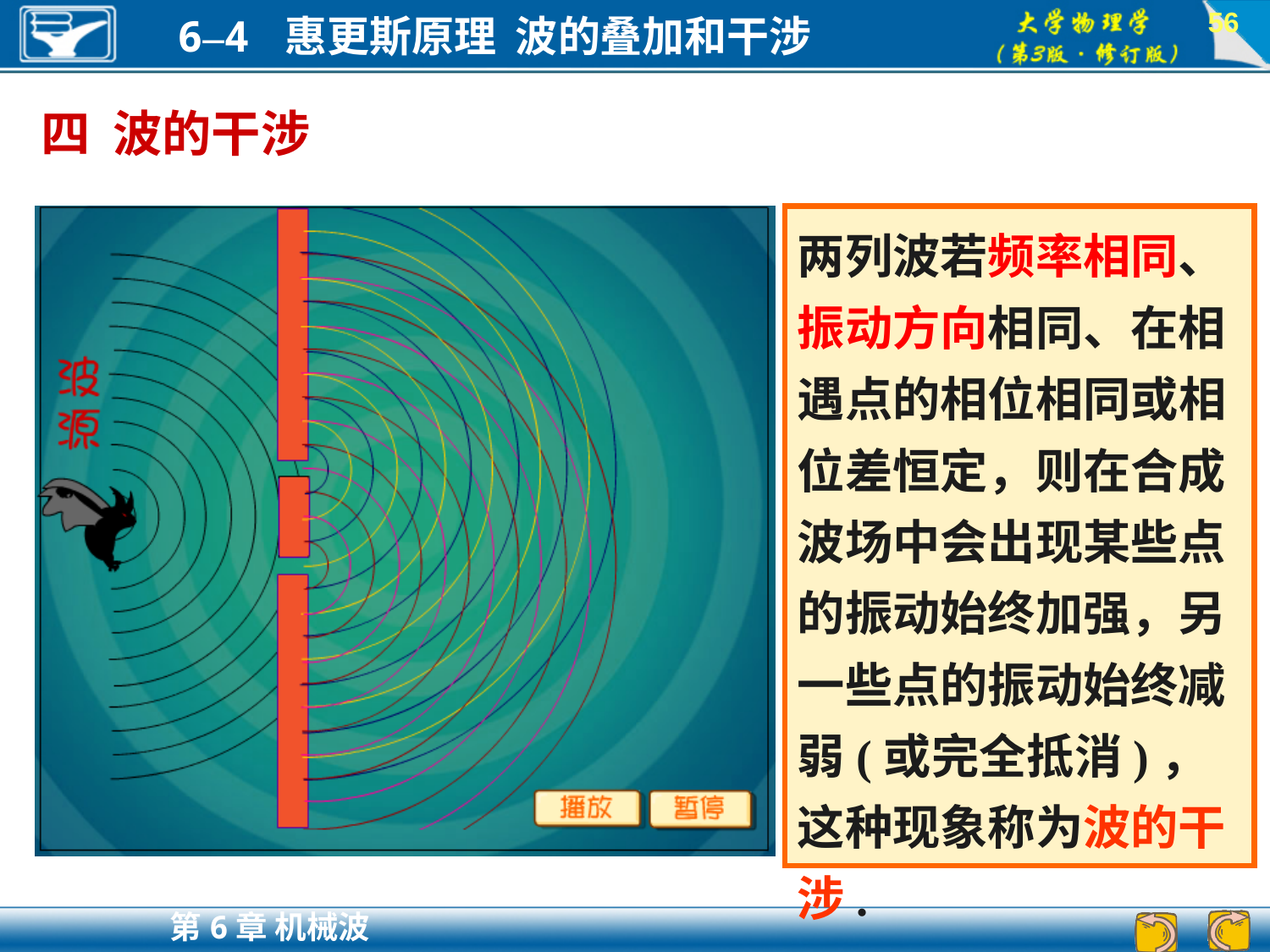

56
四  波的干涉
两列波若频率相同、振动方向相同、在相遇点的相位相同或相位差恒定，则在合成波场中会出现某些点的振动始终加强，另一些点的振动始终减弱(或完全抵消)，这种现象称为波的干涉.